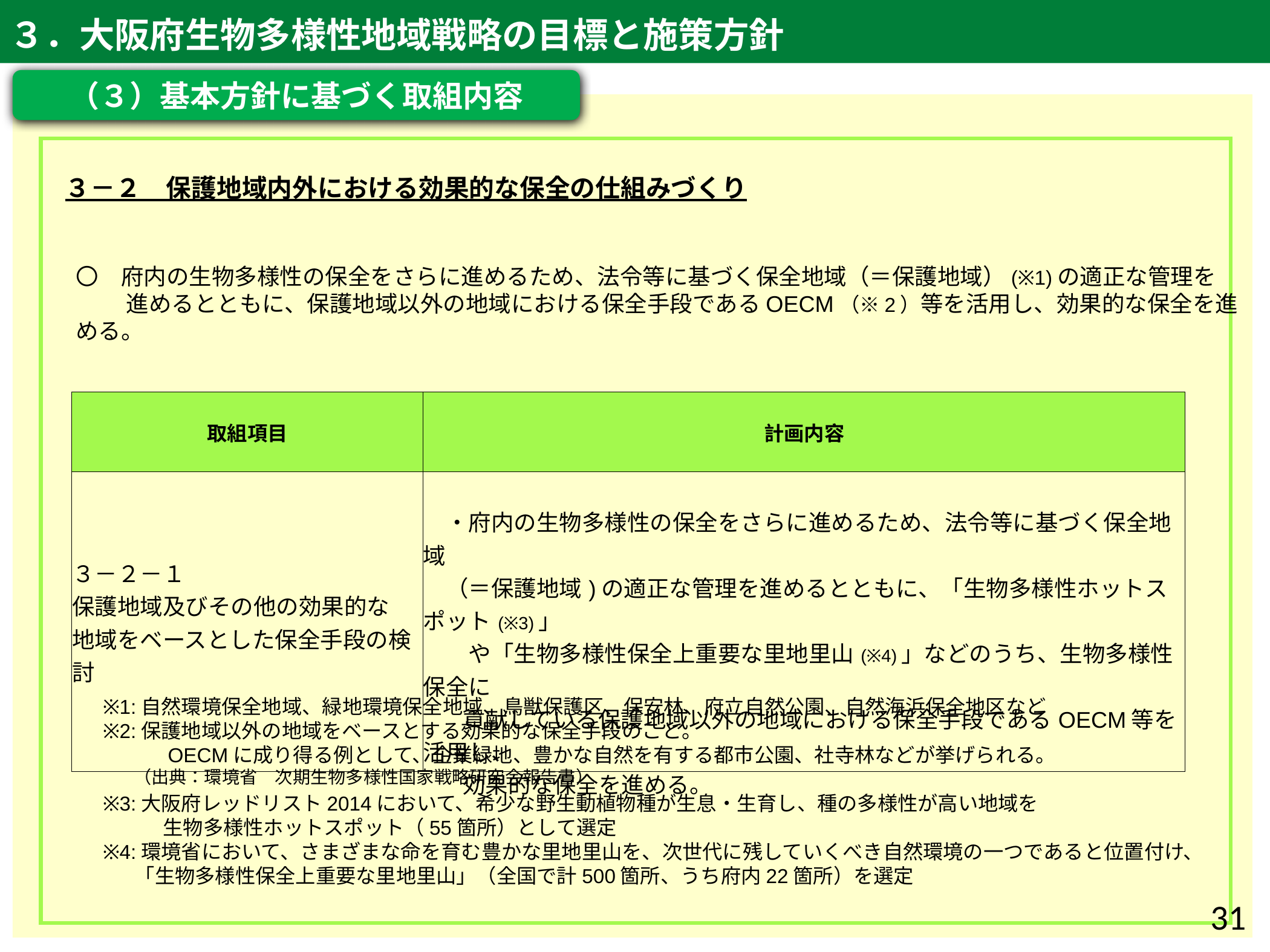

３．大阪府生物多様性地域戦略の目標と施策方針
（３）基本方針に基づく取組内容

３－２　保護地域内外における効果的な保全の仕組みづくり

〇　府内の生物多様性の保全をさらに進めるため、法令等に基づく保全地域（＝保護地域）(※1)の適正な管理を
　　 進めるとともに、保護地域以外の地域における保全手段であるOECM（※2）等を活用し、効果的な保全を進める。

| 取組項目 | 計画内容 |
| --- | --- |
| ３－２－１ 保護地域及びその他の効果的な 地域をベースとした保全手段の検討 | ・府内の生物多様性の保全をさらに進めるため、法令等に基づく保全地域 　（＝保護地域)の適正な管理を進めるとともに、「生物多様性ホットスポット(※3)」　 　　や「生物多様性保全上重要な里地里山(※4)」などのうち、生物多様性保全に 　貢献している保護地域以外の地域における保全手段であるOECM等を活用し、 　効果的な保全を進める。 |
※1:自然環境保全地域、緑地環境保全地域、鳥獣保護区、保安林、府立自然公園、自然海浜保全地区など
※2:保護地域以外の地域をベースとする効果的な保全手段のこと。
　　　OECMに成り得る例として、企業緑地、豊かな自然を有する都市公園、社寺林などが挙げられる。

※3:大阪府レッドリスト2014において、希少な野生動植物種が生息・生育し、種の多様性が高い地域を
　　　生物多様性ホットスポット（55箇所）として選定
※4:環境省において、さまざまな命を育む豊かな里地里山を、次世代に残していくべき自然環境の一つであると位置付け、
      「生物多様性保全上重要な里地里山」（全国で計500箇所、うち府内22箇所）を選定
（出典：環境省　次期生物多様性国家戦略研究会報告書）
31